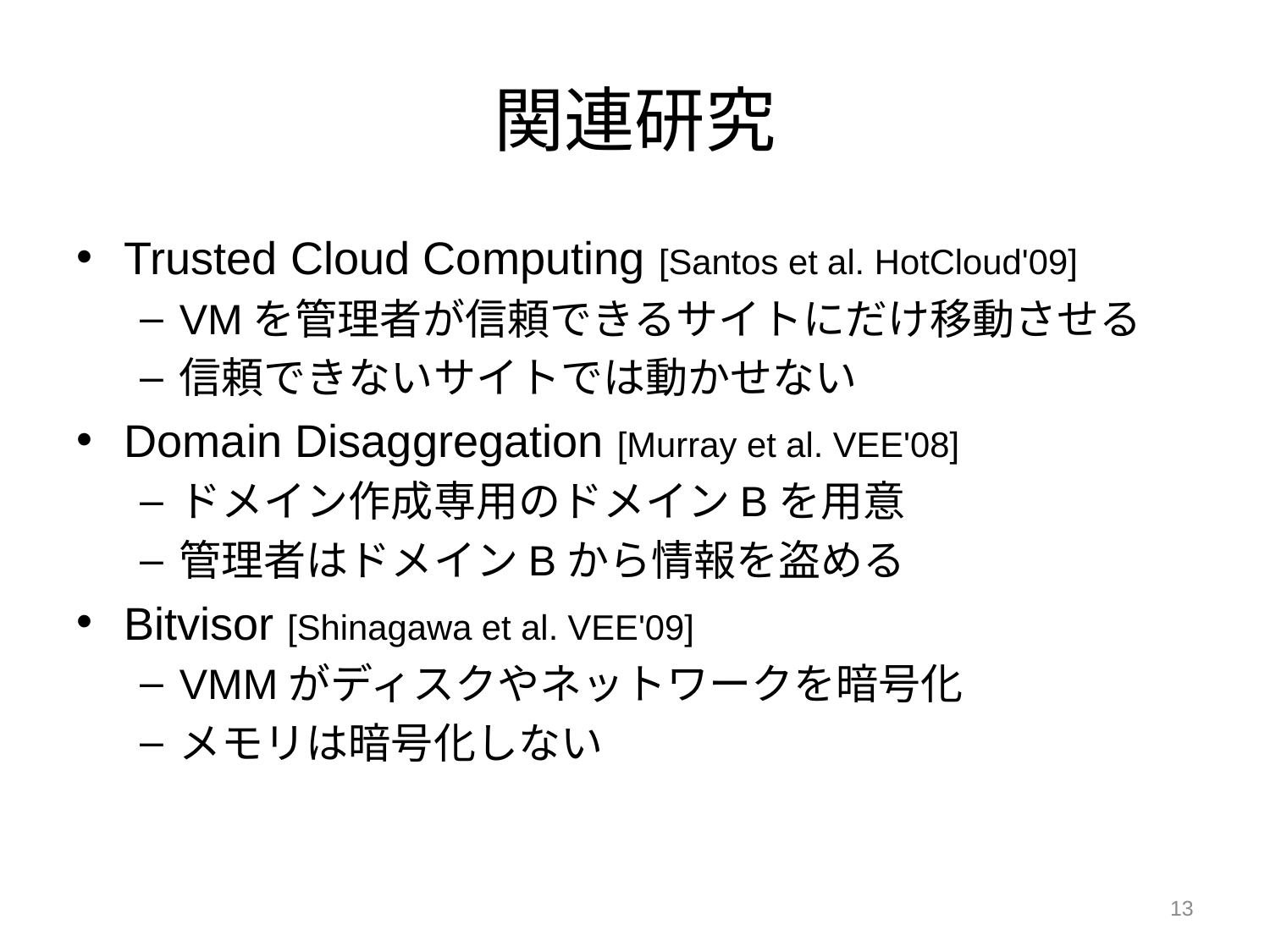

# 関連研究
Trusted Cloud Computing [Santos et al. HotCloud'09]
VMを管理者が信頼できるサイトにだけ移動させる
信頼できないサイトでは動かせない
Domain Disaggregation [Murray et al. VEE'08]
ドメイン作成専用のドメインBを用意
管理者はドメインBから情報を盗める
Bitvisor [Shinagawa et al. VEE'09]
VMMがディスクやネットワークを暗号化
メモリは暗号化しない
13